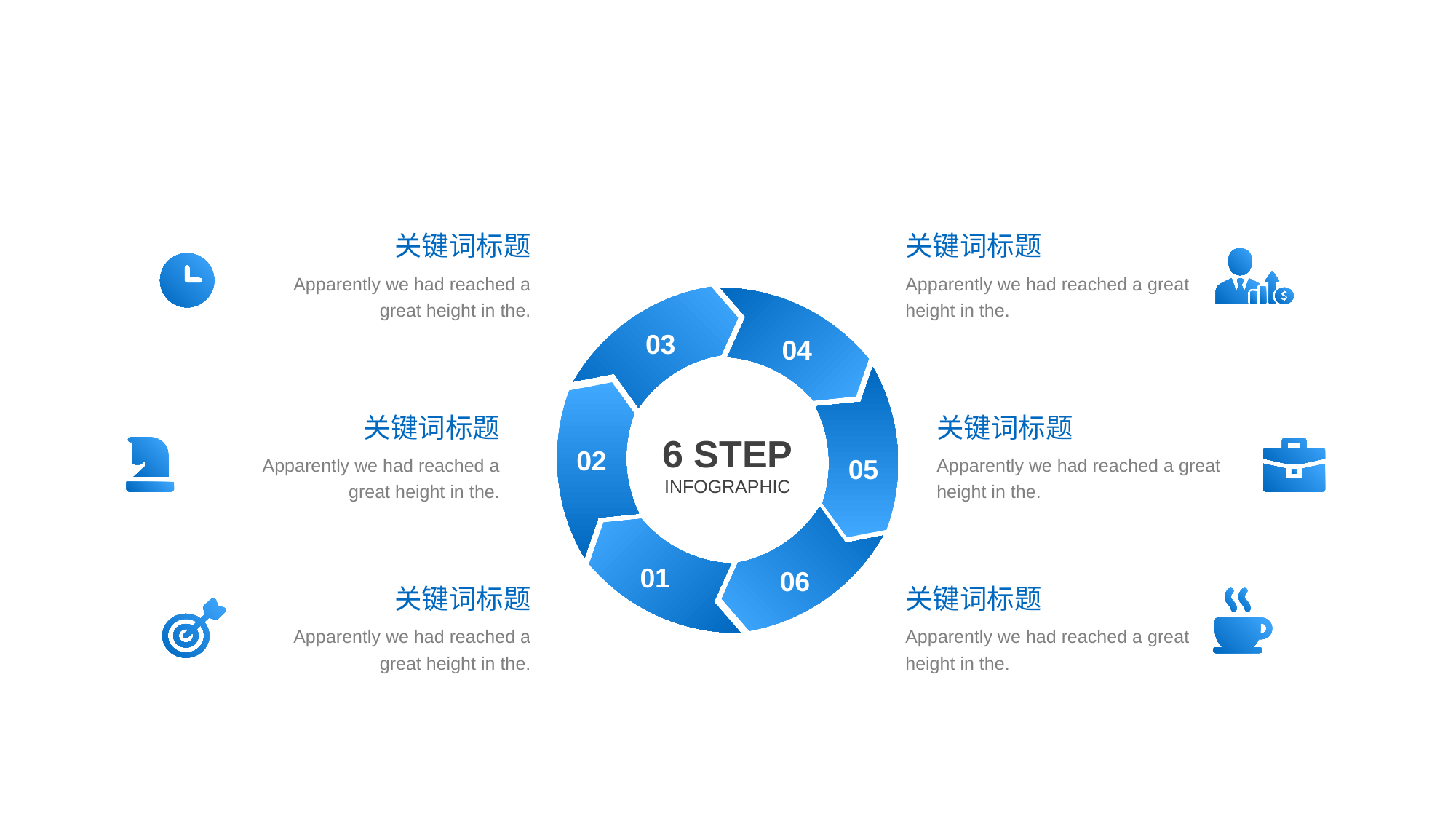

关键词标题
Apparently we had reached a great height in the.
关键词标题
Apparently we had reached a great height in the.
关键词标题
Apparently we had reached a great height in the.
关键词标题
Apparently we had reached a great height in the.

03
04

关键词标题
Apparently we had reached a great height in the.
6 STEP
INFOGRAPHIC
02

05

01
06
关键词标题
Apparently we had reached a great height in the.